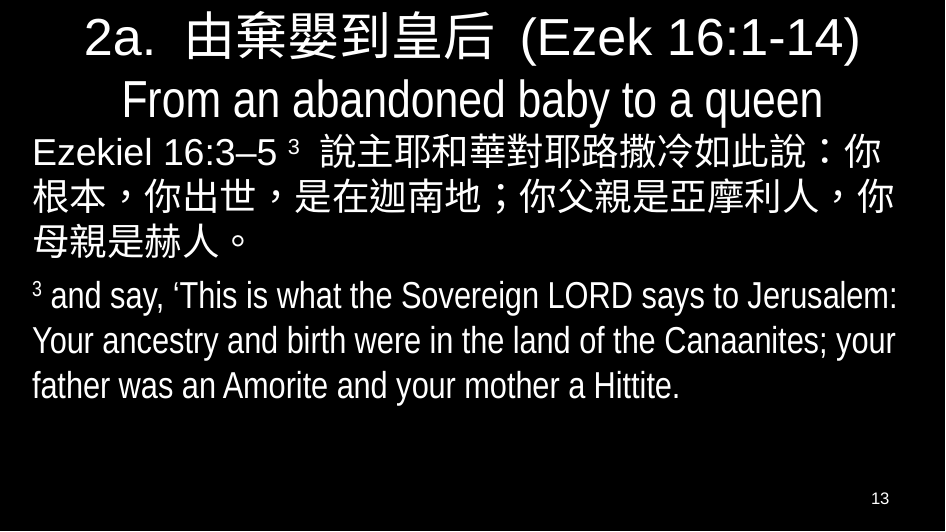

# 2a. 由棄嬰到皇后 (Ezek 16:1-14) From an abandoned baby to a queen
Ezekiel 16:3–5 3 說主耶和華對耶路撒冷如此說：你根本，你出世，是在迦南地；你父親是亞摩利人，你母親是赫人。
3 and say, ‘This is what the Sovereign Lord says to Jerusalem: Your ancestry and birth were in the land of the Canaanites; your father was an Amorite and your mother a Hittite.

13